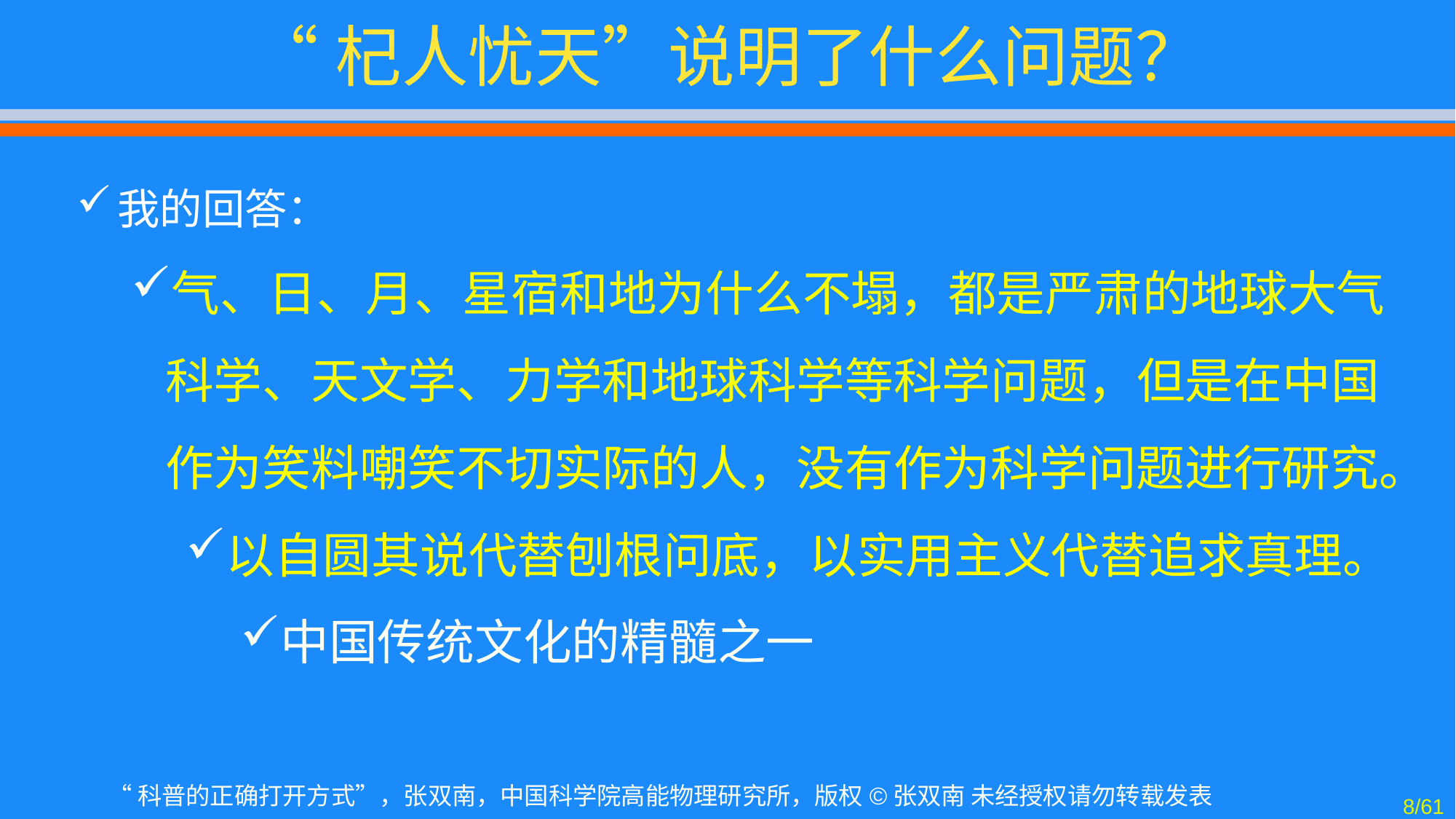

# “杞人忧天”说明了什么问题？
我的回答：
气、日、月、星宿和地为什么不塌，都是严肃的地球大气科学、天文学、力学和地球科学等科学问题，但是在中国作为笑料嘲笑不切实际的人，没有作为科学问题进行研究。
以自圆其说代替刨根问底，以实用主义代替追求真理。
中国传统文化的精髓之一
8/61